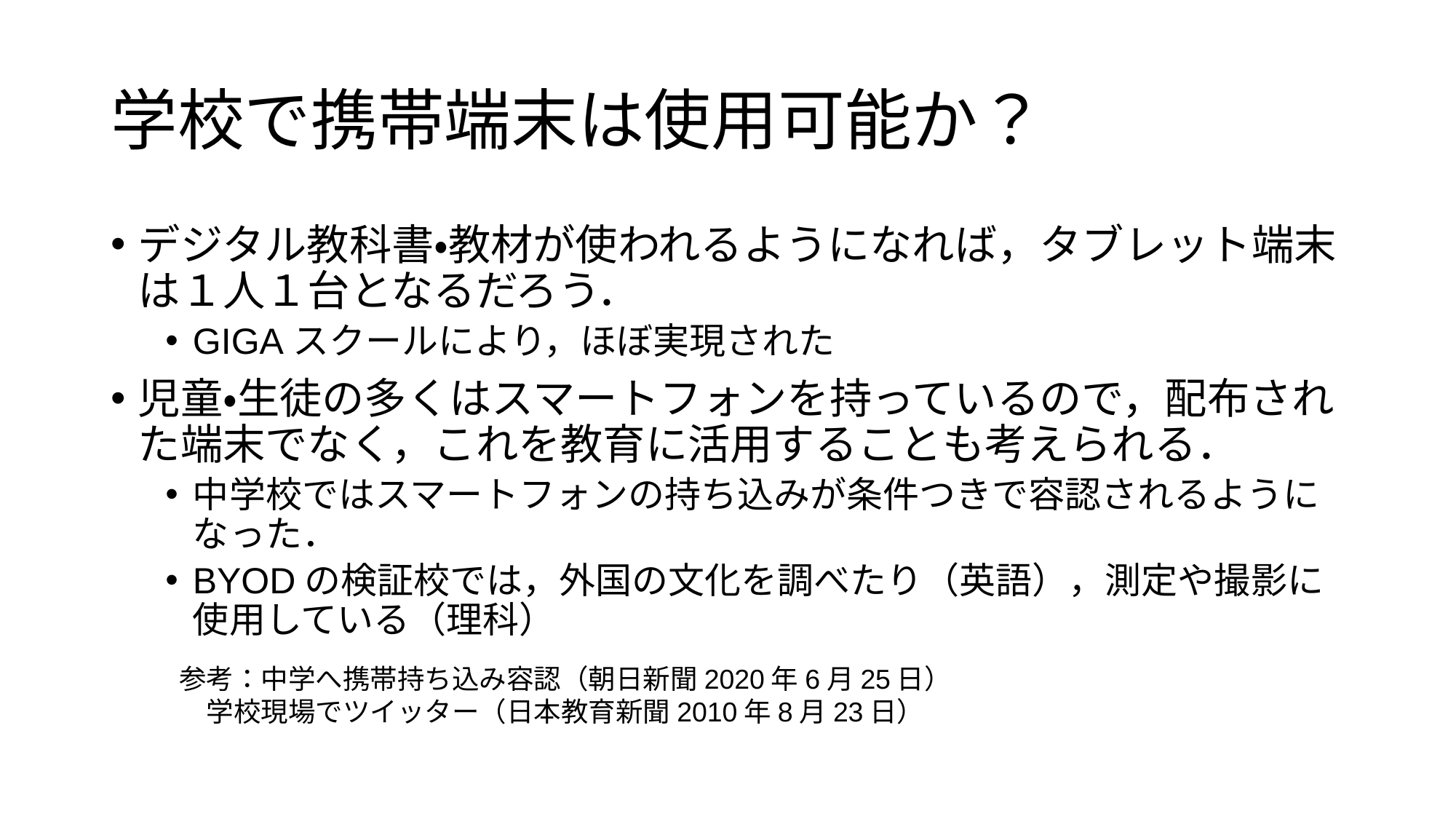

# 学校で携帯端末は使用可能か？
デジタル教科書・教材が使われるようになれば，タブレット端末は１人１台となるだろう．
GIGAスクールにより，ほぼ実現された
児童・生徒の多くはスマートフォンを持っているので，配布された端末でなく，これを教育に活用することも考えられる．
中学校ではスマートフォンの持ち込みが条件つきで容認されるようになった．
BYODの検証校では，外国の文化を調べたり（英語），測定や撮影に使用している（理科）
参考：中学へ携帯持ち込み容認（朝日新聞2020年6月25日）
　学校現場でツイッター（日本教育新聞2010年8月23日）